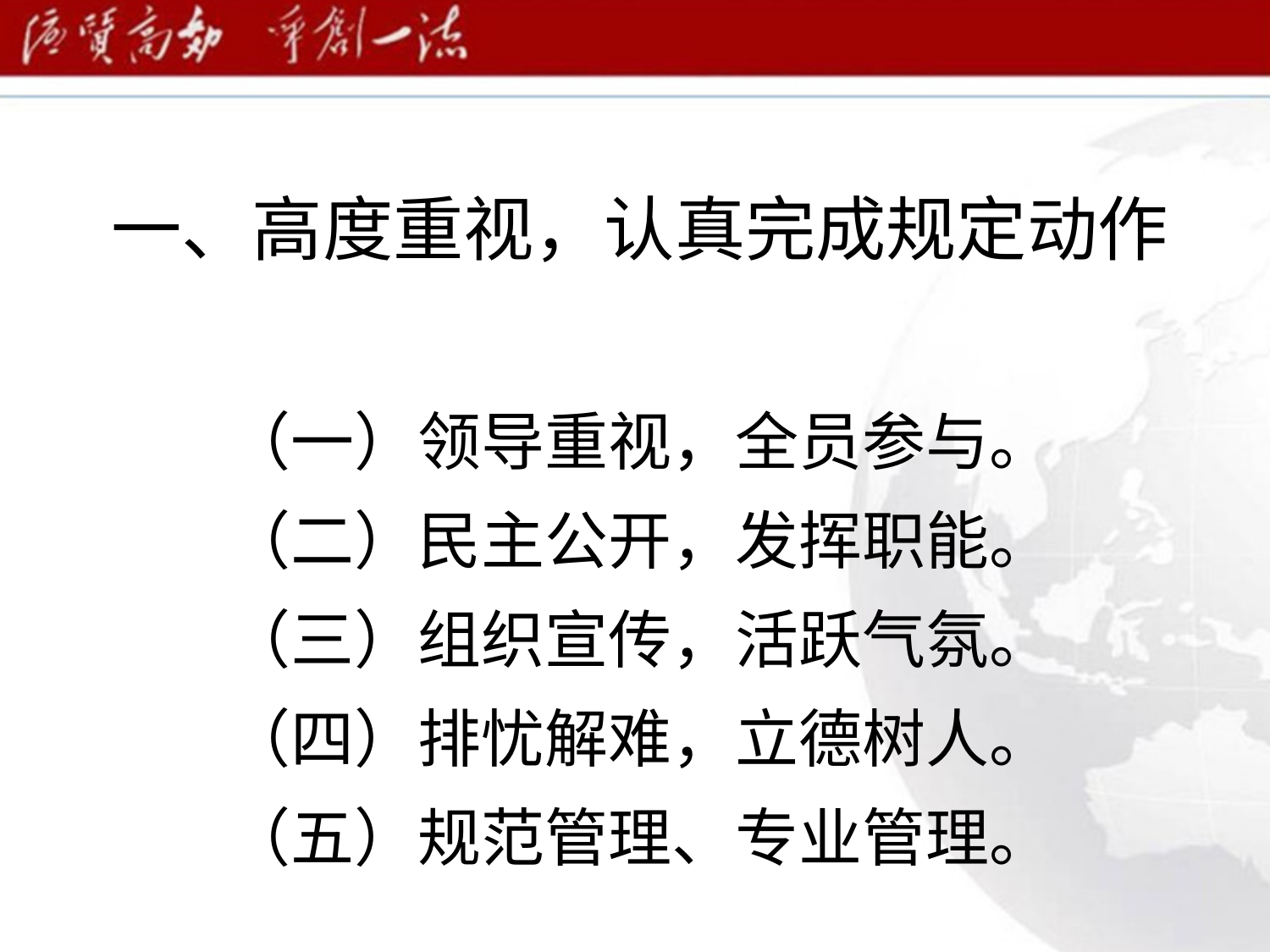

# 一、高度重视，认真完成规定动作 （一）领导重视，全员参与。 （二）民主公开，发挥职能。 （三）组织宣传，活跃气氛。 （四）排忧解难，立德树人。 （五）规范管理、专业管理。